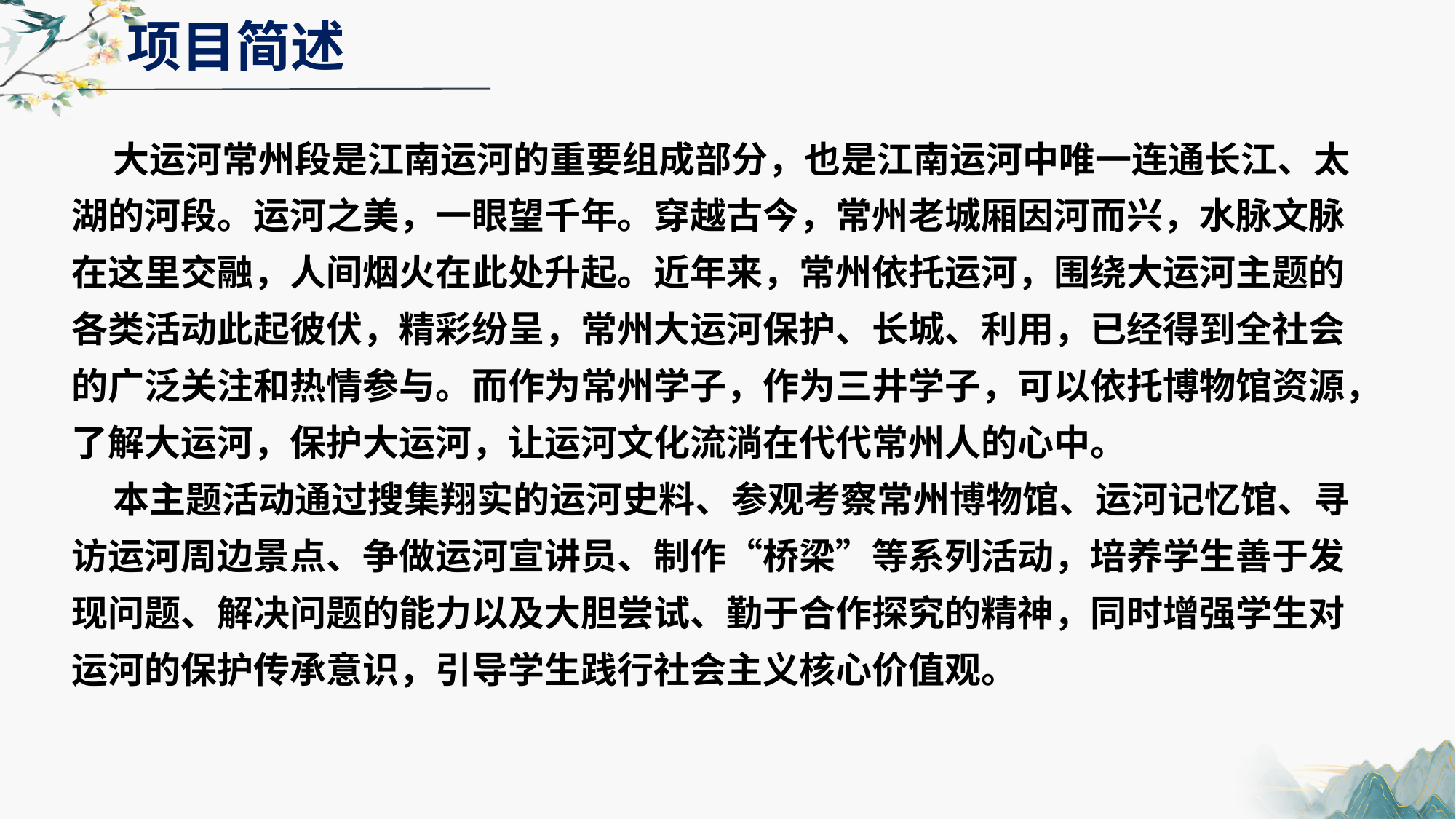

项目简述
    大运河常州段是江南运河的重要组成部分，也是江南运河中唯一连通长江、太湖的河段。运河之美，一眼望千年。穿越古今，常州老城厢因河而兴，水脉文脉在这里交融，人间烟火在此处升起。近年来，常州依托运河，围绕大运河主题的各类活动此起彼伏，精彩纷呈，常州大运河保护、长城、利用，已经得到全社会的广泛关注和热情参与。而作为常州学子，作为三井学子，可以依托博物馆资源，了解大运河，保护大运河，让运河文化流淌在代代常州人的心中。
    本主题活动通过搜集翔实的运河史料、参观考察常州博物馆、运河记忆馆、寻访运河周边景点、争做运河宣讲员、制作“桥梁”等系列活动，培养学生善于发现问题、解决问题的能力以及大胆尝试、勤于合作探究的精神，同时增强学生对运河的保护传承意识，引导学生践行社会主义核心价值观。